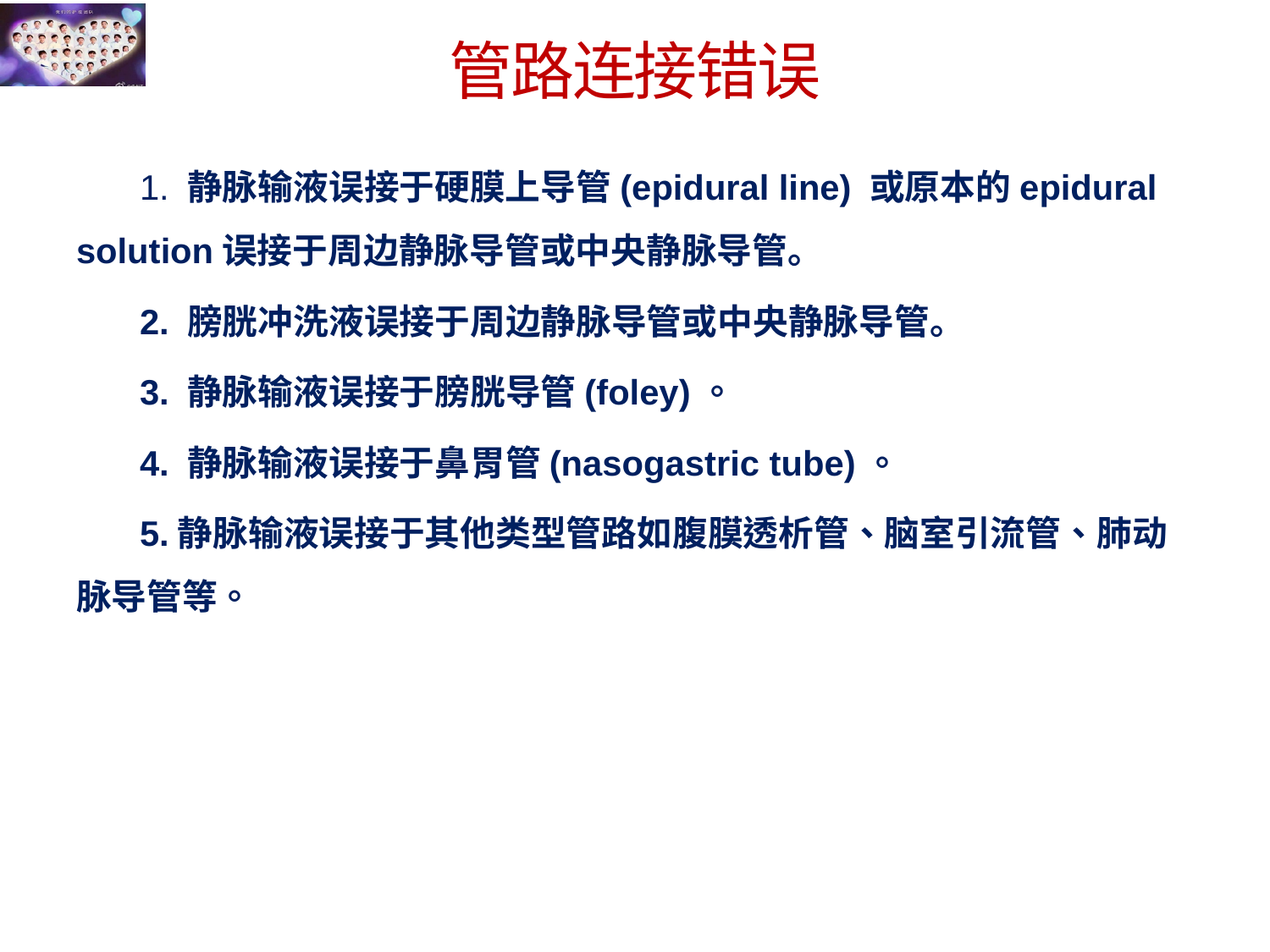

# 管路连接错误
1. 静脉输液误接于硬膜上导管(epidural line) 或原本的epidural solution误接于周边静脉导管或中央静脉导管。
2. 膀胱冲洗液误接于周边静脉导管或中央静脉导管。
3. 静脉输液误接于膀胱导管(foley)。
4. 静脉输液误接于鼻胃管(nasogastric tube)。
5.静脉输液误接于其他类型管路如腹膜透析管、脑室引流管、肺动脉导管等。